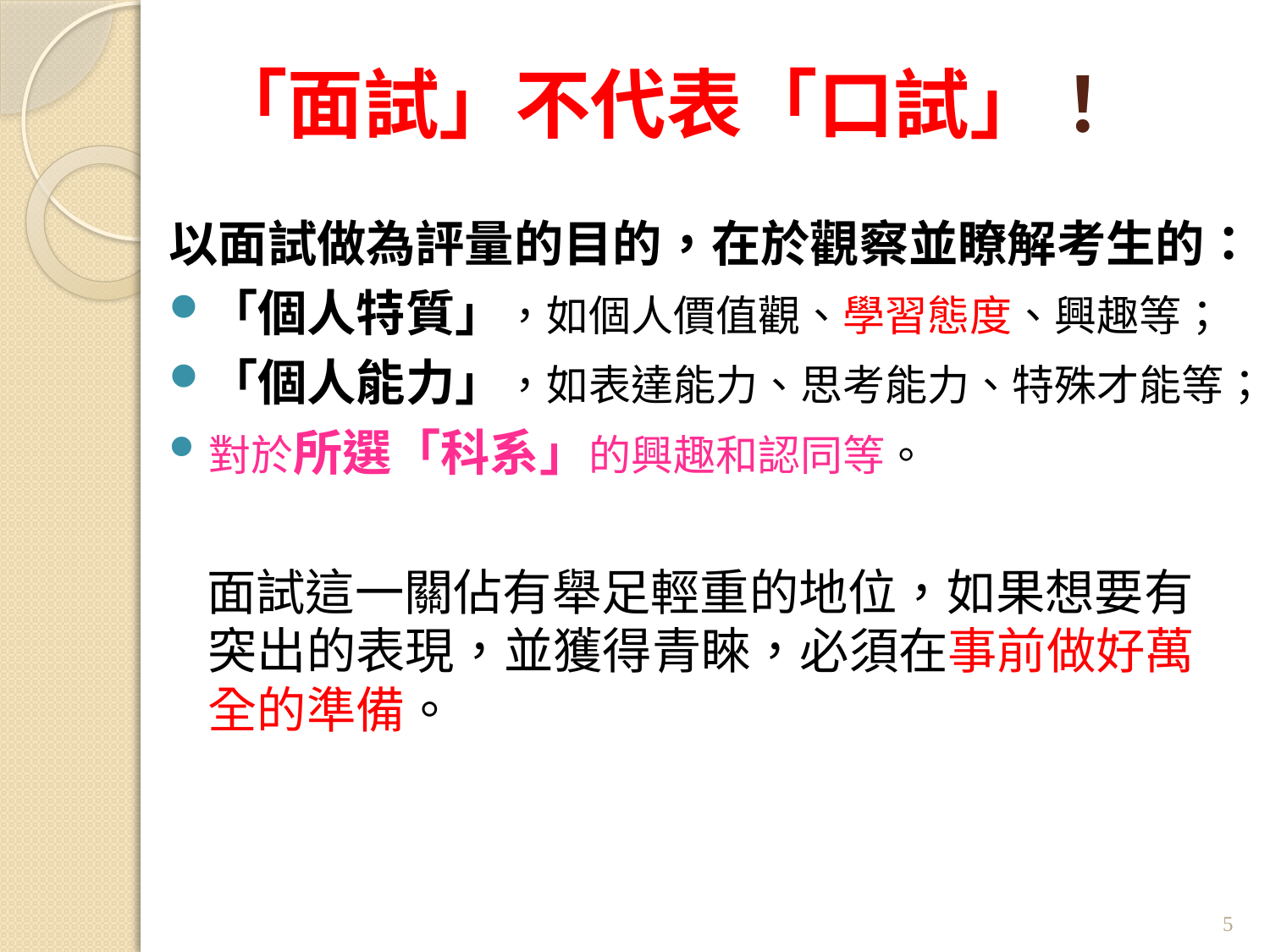

# 「面試」不代表「口試」！
以面試做為評量的目的，在於觀察並瞭解考生的：
「個人特質」，如個人價值觀、學習態度、興趣等；
「個人能力」，如表達能力、思考能力、特殊才能等；
對於所選「科系」的興趣和認同等。

面試這一關佔有舉足輕重的地位，如果想要有突出的表現，並獲得青睞，必須在事前做好萬全的準備。

5